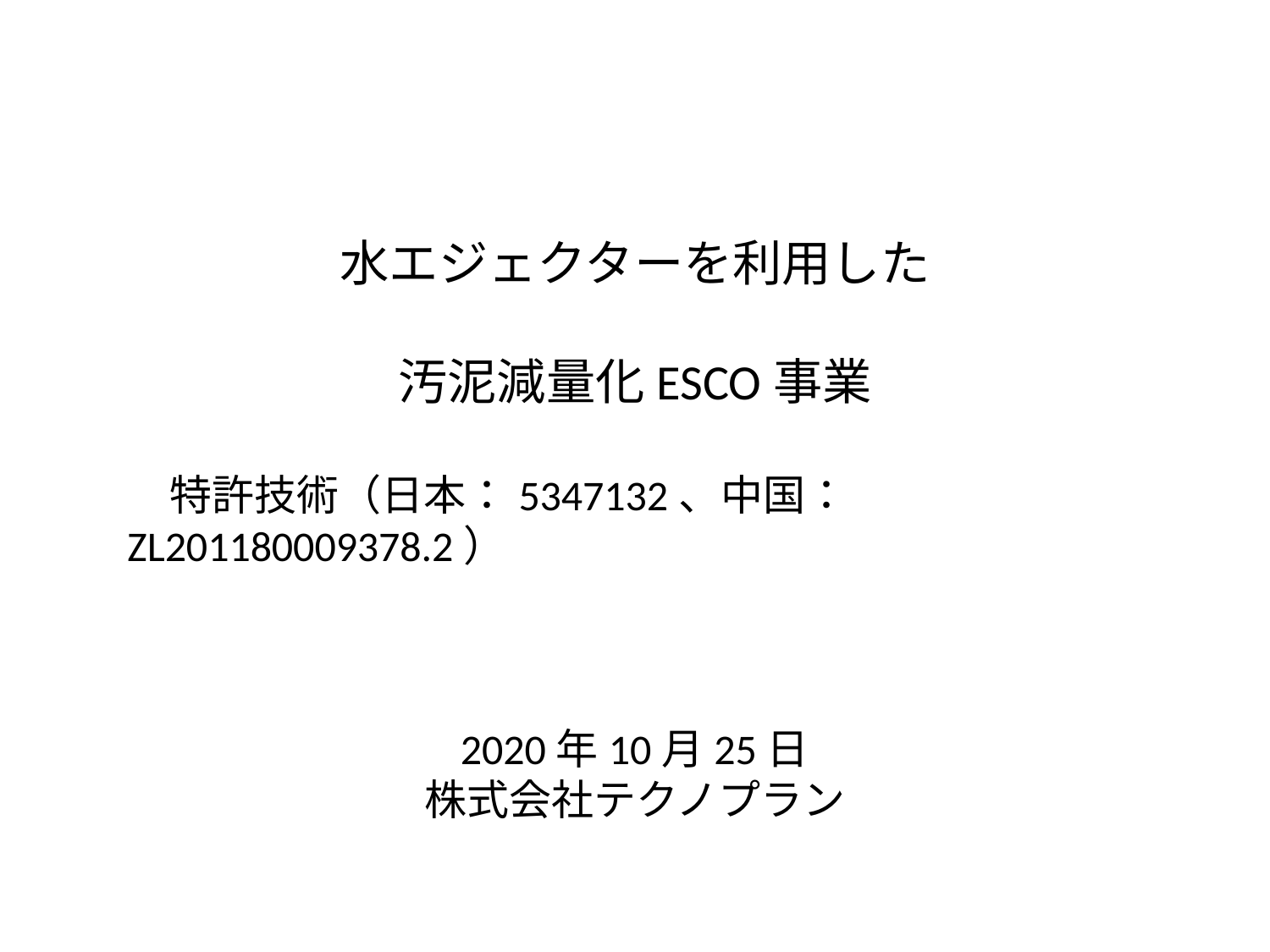

水エジェクターを利用した

汚泥減量化ESCO事業

　特許技術（日本：5347132、中国：ZL201180009378.2）

2020年10月25日
株式会社テクノプラン